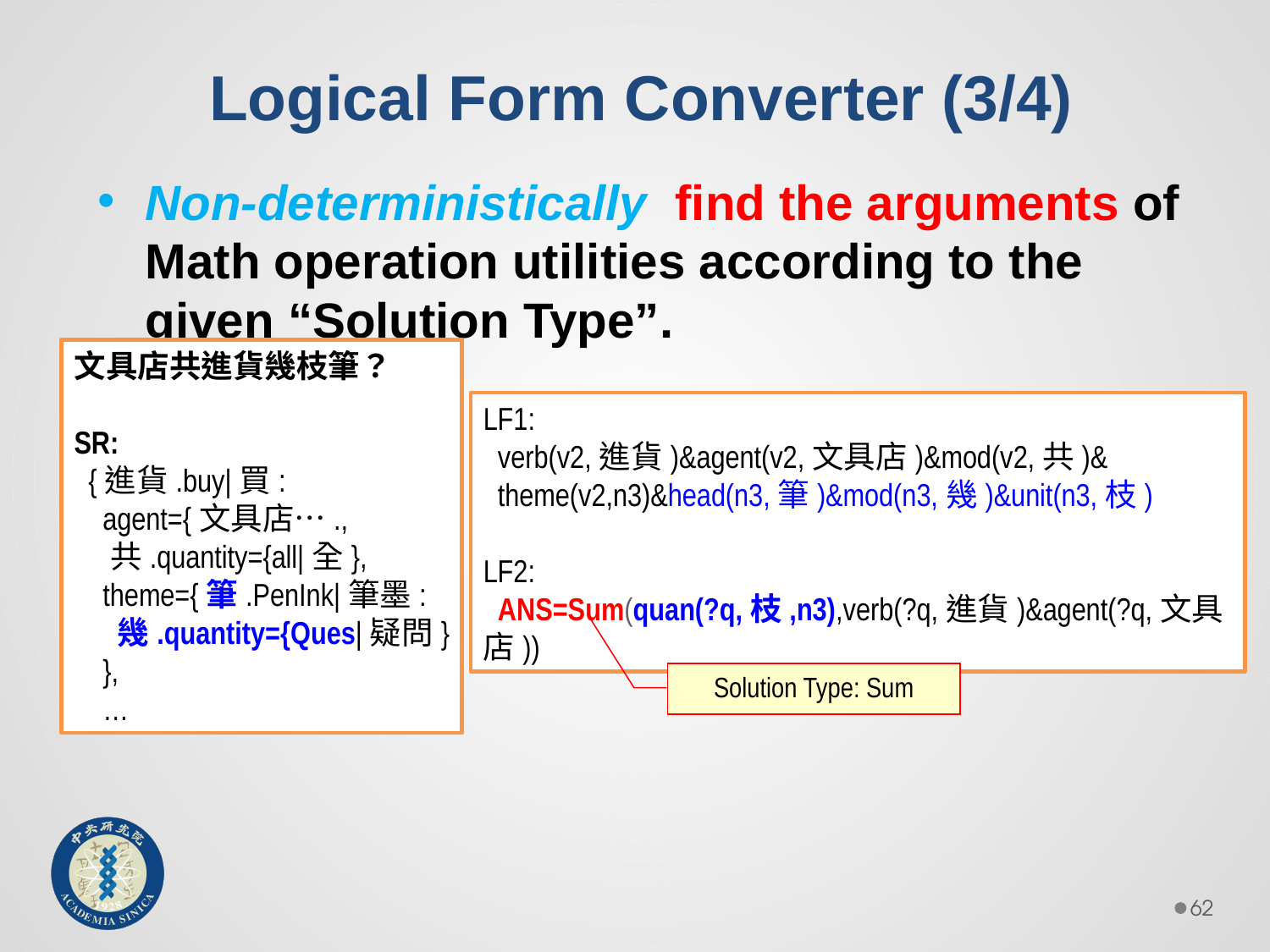

Logical Form Converter (3/4)
Non-deterministically  find the arguments of Math operation utilities according to the given “Solution Type”.

文具店共進貨幾枝筆？
SR:
  {進貨.buy|買:
    agent={文具店….,
    共.quantity={all|全},
    theme={筆.PenInk|筆墨:
     幾.quantity={Ques|疑問}
    },
    …
LF1:
  verb(v2,進貨)&agent(v2,文具店)&mod(v2,共)&
  theme(v2,n3)&head(n3,筆)&mod(n3,幾)&unit(n3,枝)

LF2:
  ANS=Sum(quan(?q,枝,n3),verb(?q,進貨)&agent(?q,文具店))
Solution Type: Sum
62